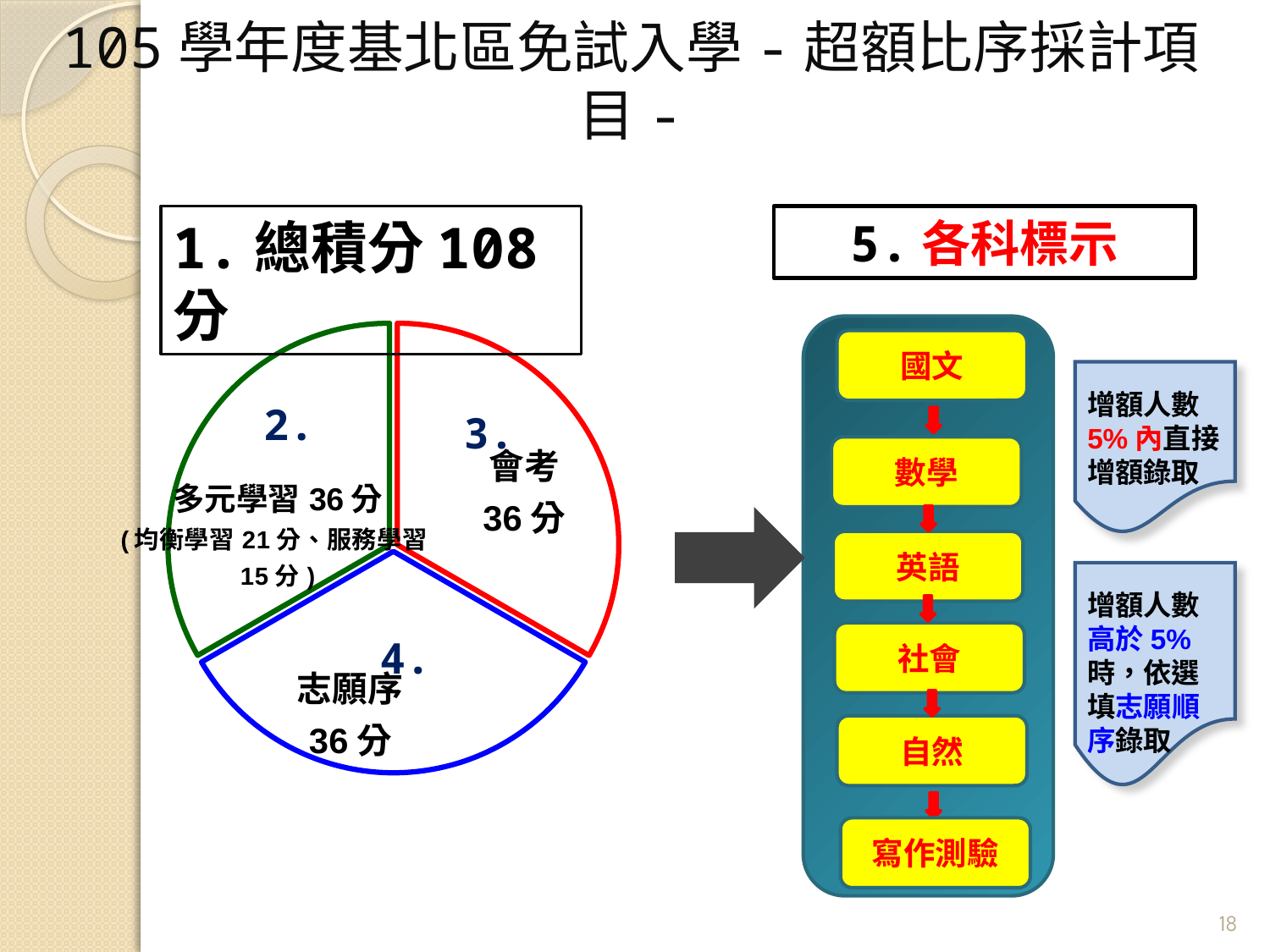

# 105學年度基北區免試入學-超額比序採計項目-
1.總積分108分
5.各科標示

### Chart

| Category | 銷售 |
|---|---|
| 第一季 | 0.3 |
| 第二季 | 0.3 |
| 第三季 | 0.3 |
國文
增額人數5%內直接增額錄取
2.
3.

數學

英語
增額人數高於5%時，依選填志願順序錄取

社會
4.

自然

寫作測驗
18